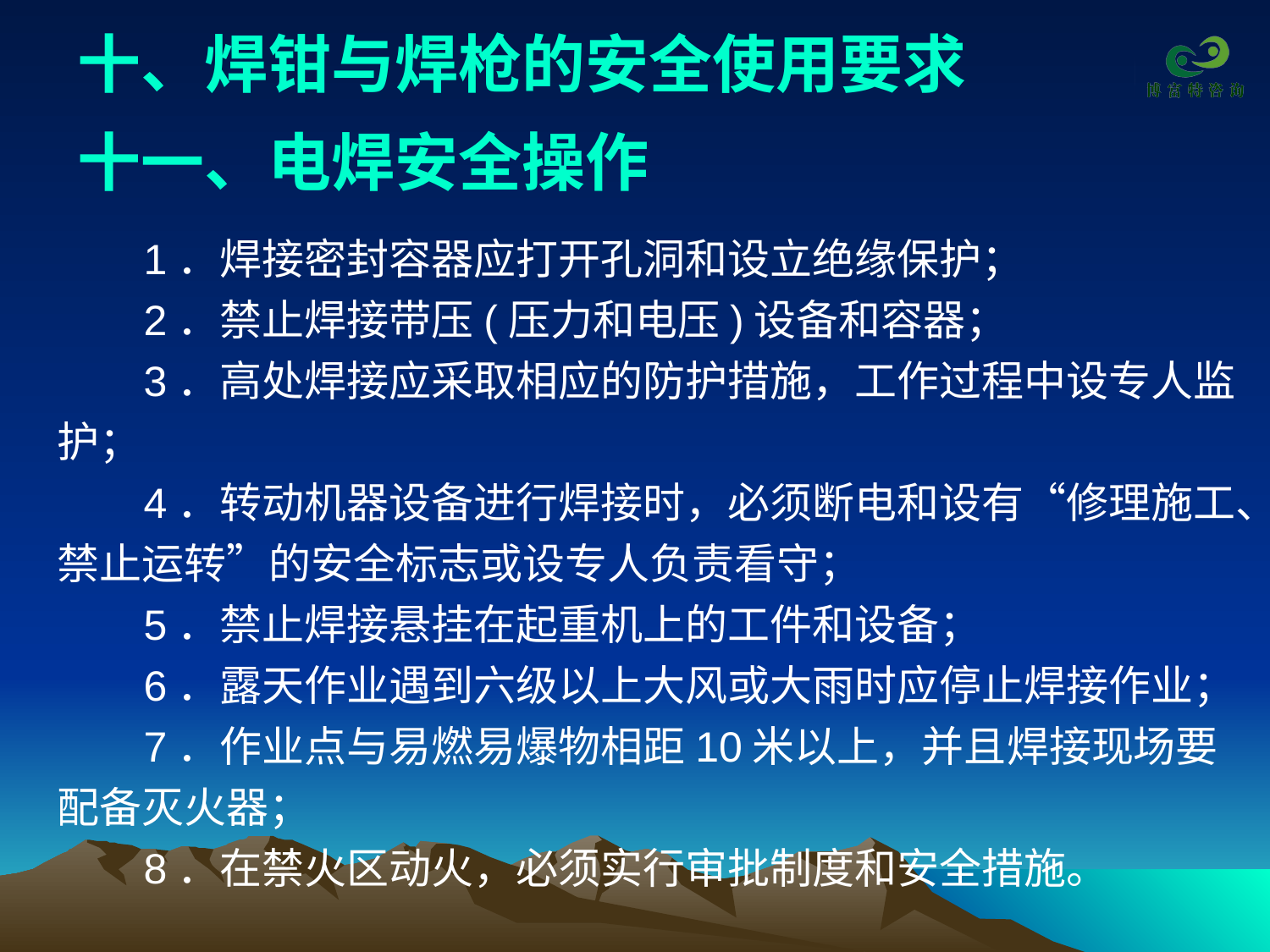

# 十、焊钳与焊枪的安全使用要求
十一、电焊安全操作

    1．焊接密封容器应打开孔洞和设立绝缘保护；
    2．禁止焊接带压(压力和电压)设备和容器；
    3．高处焊接应采取相应的防护措施，工作过程中设专人监护；
    4．转动机器设备进行焊接时，必须断电和设有“修理施工、禁止运转”的安全标志或设专人负责看守；
    5．禁止焊接悬挂在起重机上的工件和设备；
    6．露天作业遇到六级以上大风或大雨时应停止焊接作业；
    7．作业点与易燃易爆物相距10米以上，并且焊接现场要配备灭火器；
    8．在禁火区动火，必须实行审批制度和安全措施。